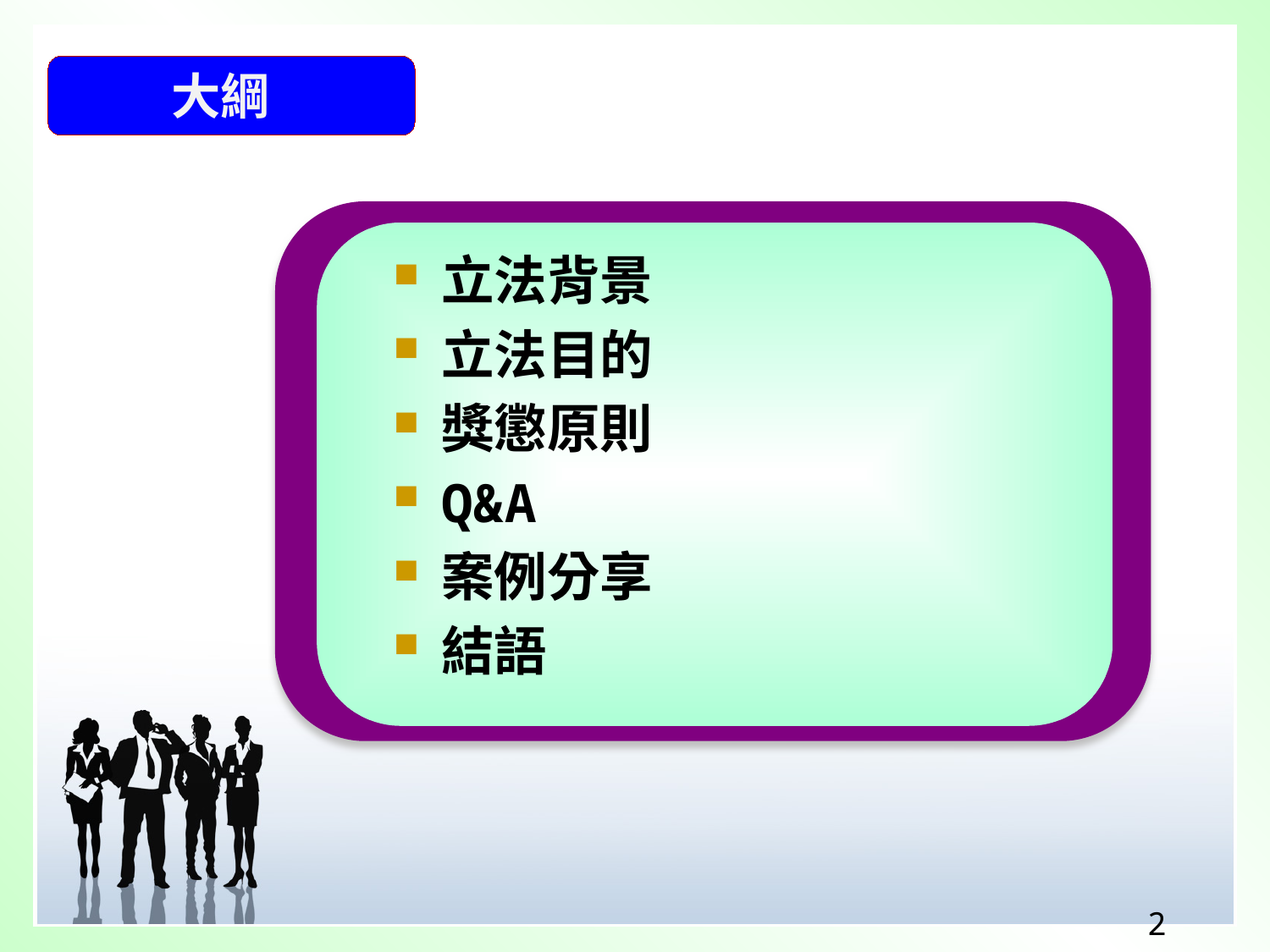

大綱

立法背景
立法目的
獎懲原則
Q&A
案例分享
結語
                                     2